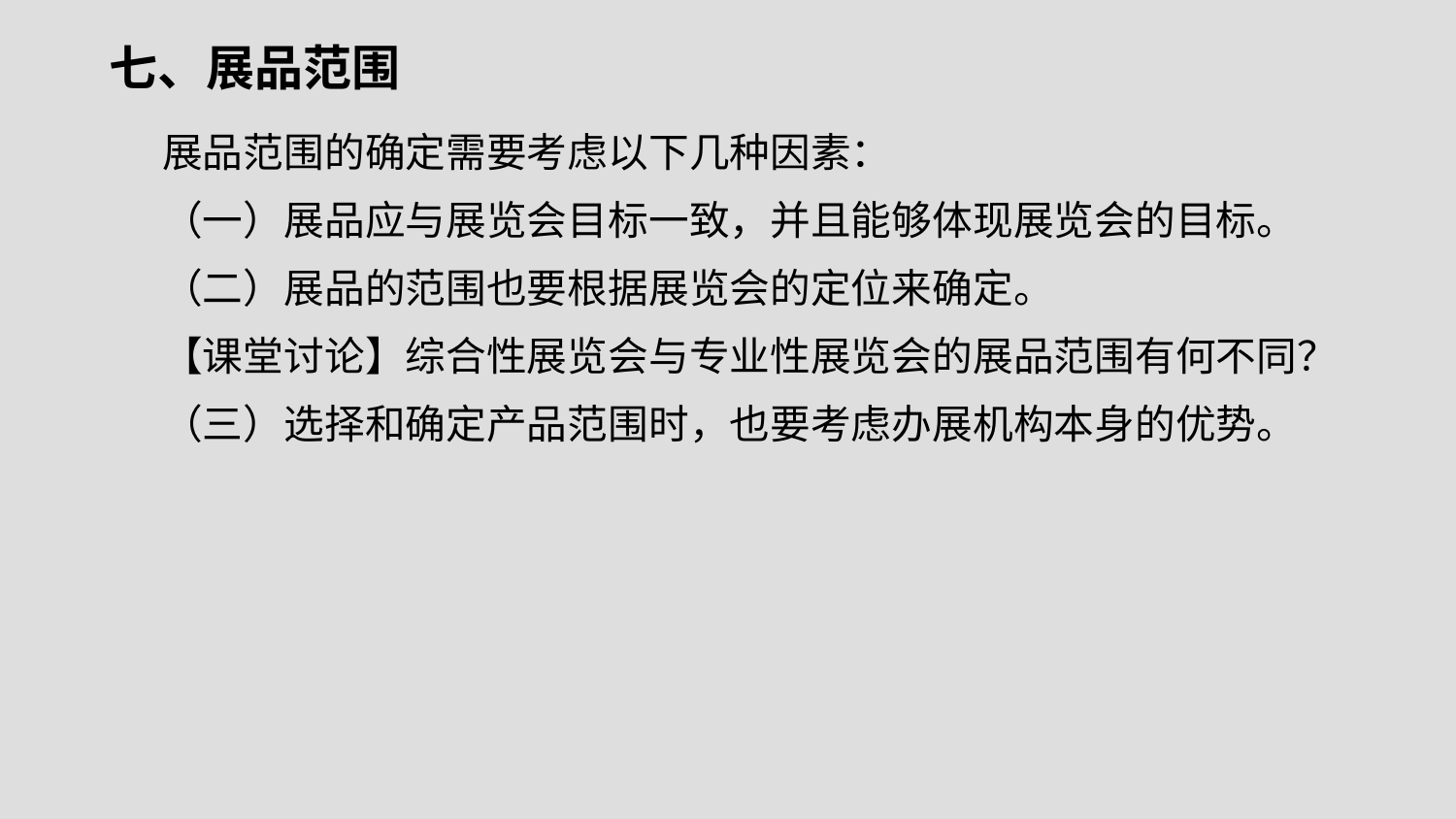

# 七、展品范围
展品范围的确定需要考虑以下几种因素：
（一）展品应与展览会目标一致，并且能够体现展览会的目标。
（二）展品的范围也要根据展览会的定位来确定。
【课堂讨论】综合性展览会与专业性展览会的展品范围有何不同？
（三）选择和确定产品范围时，也要考虑办展机构本身的优势。